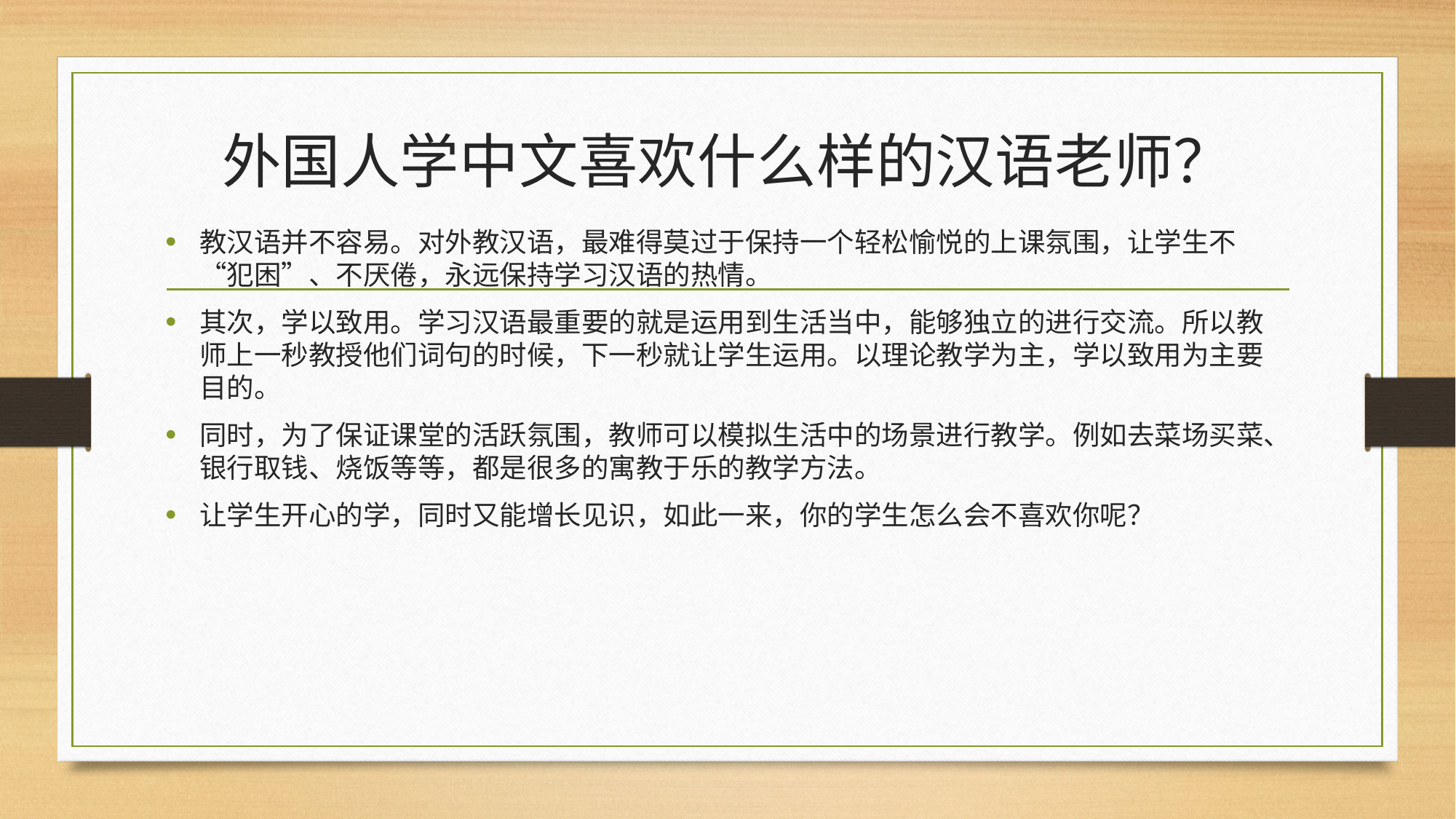

# 外国人学中文喜欢什么样的汉语老师？
教汉语并不容易。对外教汉语，最难得莫过于保持一个轻松愉悦的上课氛围，让学生不“犯困”、不厌倦，永远保持学习汉语的热情。
其次，学以致用。学习汉语最重要的就是运用到生活当中，能够独立的进行交流。所以教师上一秒教授他们词句的时候，下一秒就让学生运用。以理论教学为主，学以致用为主要目的。
同时，为了保证课堂的活跃氛围，教师可以模拟生活中的场景进行教学。例如去菜场买菜、银行取钱、烧饭等等，都是很多的寓教于乐的教学方法。
让学生开心的学，同时又能增长见识，如此一来，你的学生怎么会不喜欢你呢？